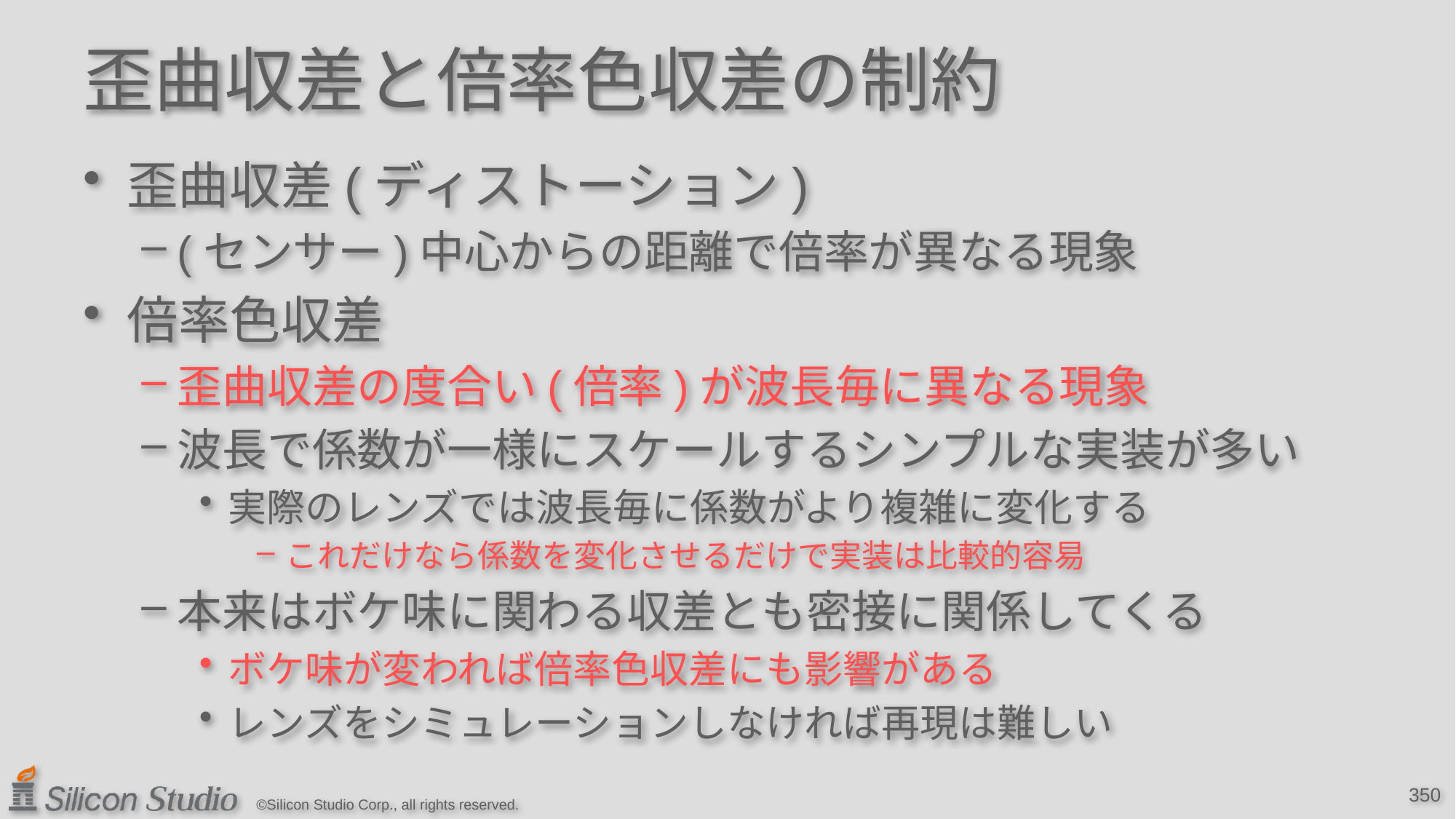

# 歪曲収差と倍率色収差の制約
歪曲収差(ディストーション)
(センサー)中心からの距離で倍率が異なる現象
倍率色収差
歪曲収差の度合い(倍率)が波長毎に異なる現象
波長で係数が一様にスケールするシンプルな実装が多い
実際のレンズでは波長毎に係数がより複雑に変化する
これだけなら係数を変化させるだけで実装は比較的容易
本来はボケ味に関わる収差とも密接に関係してくる
ボケ味が変われば倍率色収差にも影響がある
レンズをシミュレーションしなければ再現は難しい